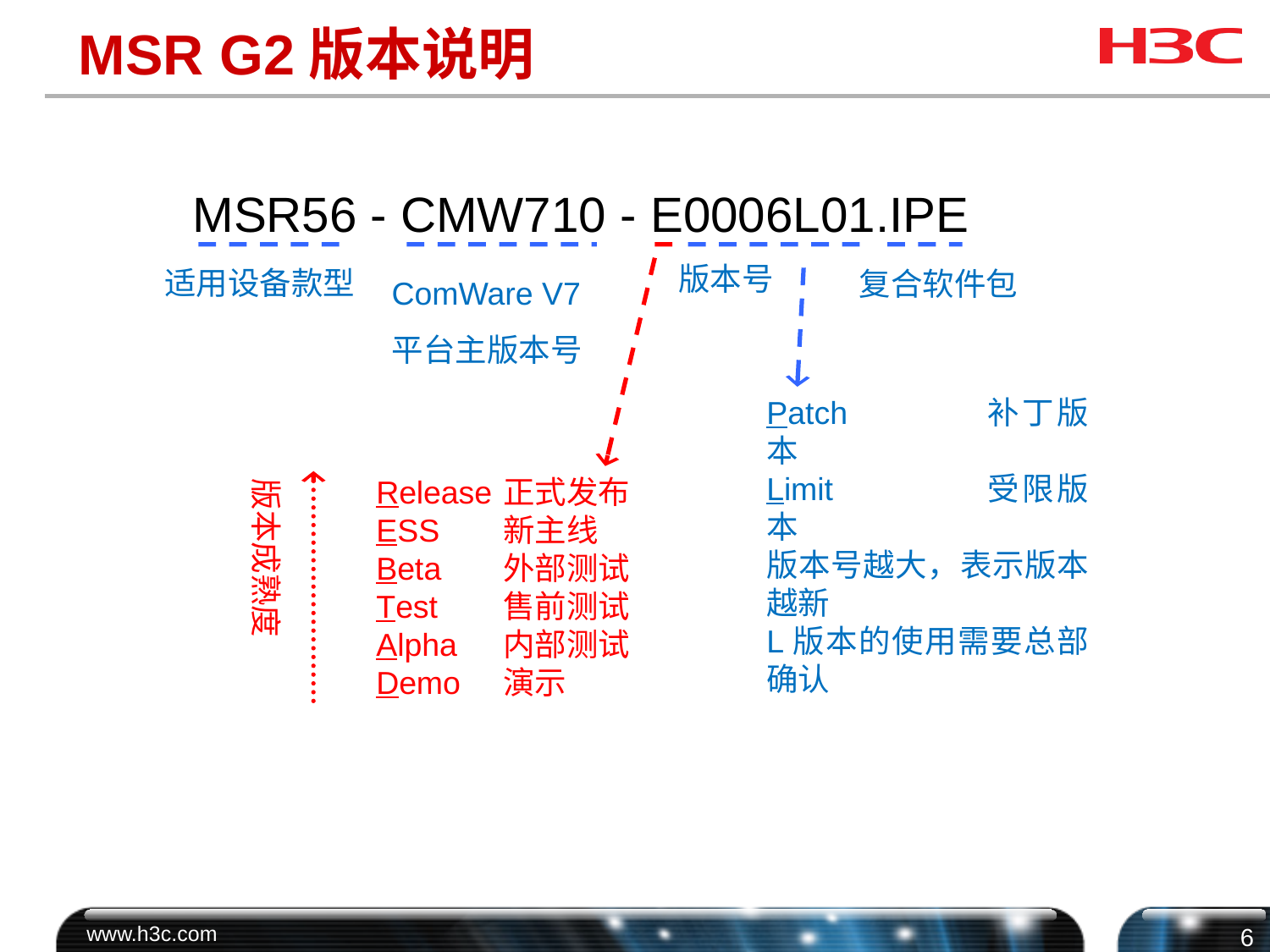

# MSR G2版本说明
MSR56 - CMW710 - E0006L01.IPE

ComWare V7
平台主版本号
版本号
适用设备款型

复合软件包

Patch	       补丁版本
Limit	       受限版本
版本号越大，表示版本越新
L版本的使用需要总部确认
版本成熟度
Release	正式发布
ESS	新主线
Beta	外部测试
Test	售前测试
Alpha	内部测试
Demo	演示